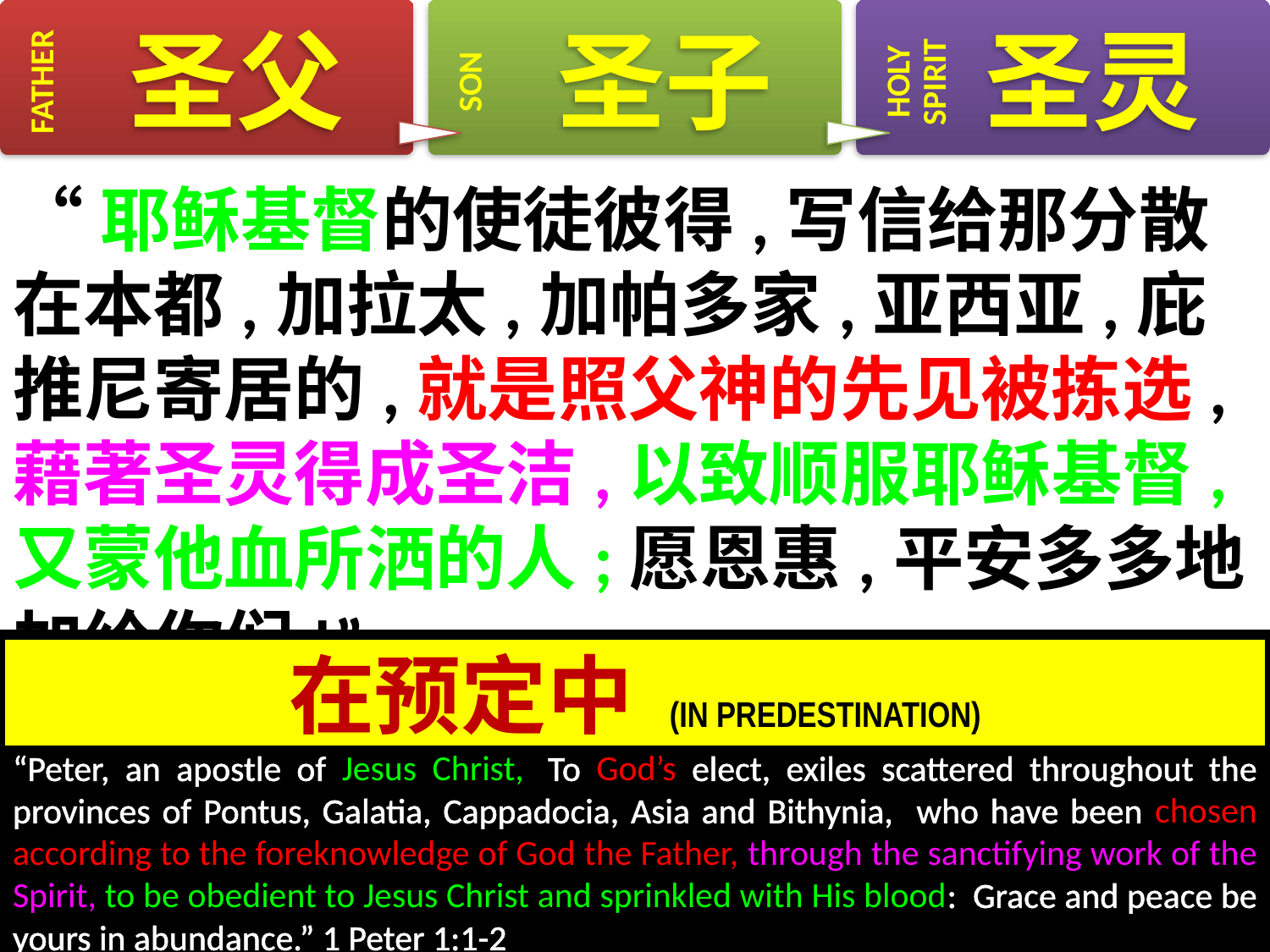

FATHER
圣父
SON
圣子
HOLY SPIRIT
圣灵
# “耶稣基督的使徒彼得,写信给那分散在本都,加拉太,加帕多家,亚西亚,庇推尼寄居的,就是照父神的先见被拣选,藉著圣灵得成圣洁,以致顺服耶稣基督,又蒙他血所洒的人;愿恩惠,平安多多地加给你们!”
在预定中 (IN PREDESTINATION)
“Peter, an apostle of Jesus Christ,  To God’s elect, exiles scattered throughout the provinces of Pontus, Galatia, Cappadocia, Asia and Bithynia,  who have been chosen according to the foreknowledge of God the Father, through the sanctifying work of the Spirit, to be obedient to Jesus Christ and sprinkled with His blood:  Grace and peace be yours in abundance.” 1 Peter 1:1-2